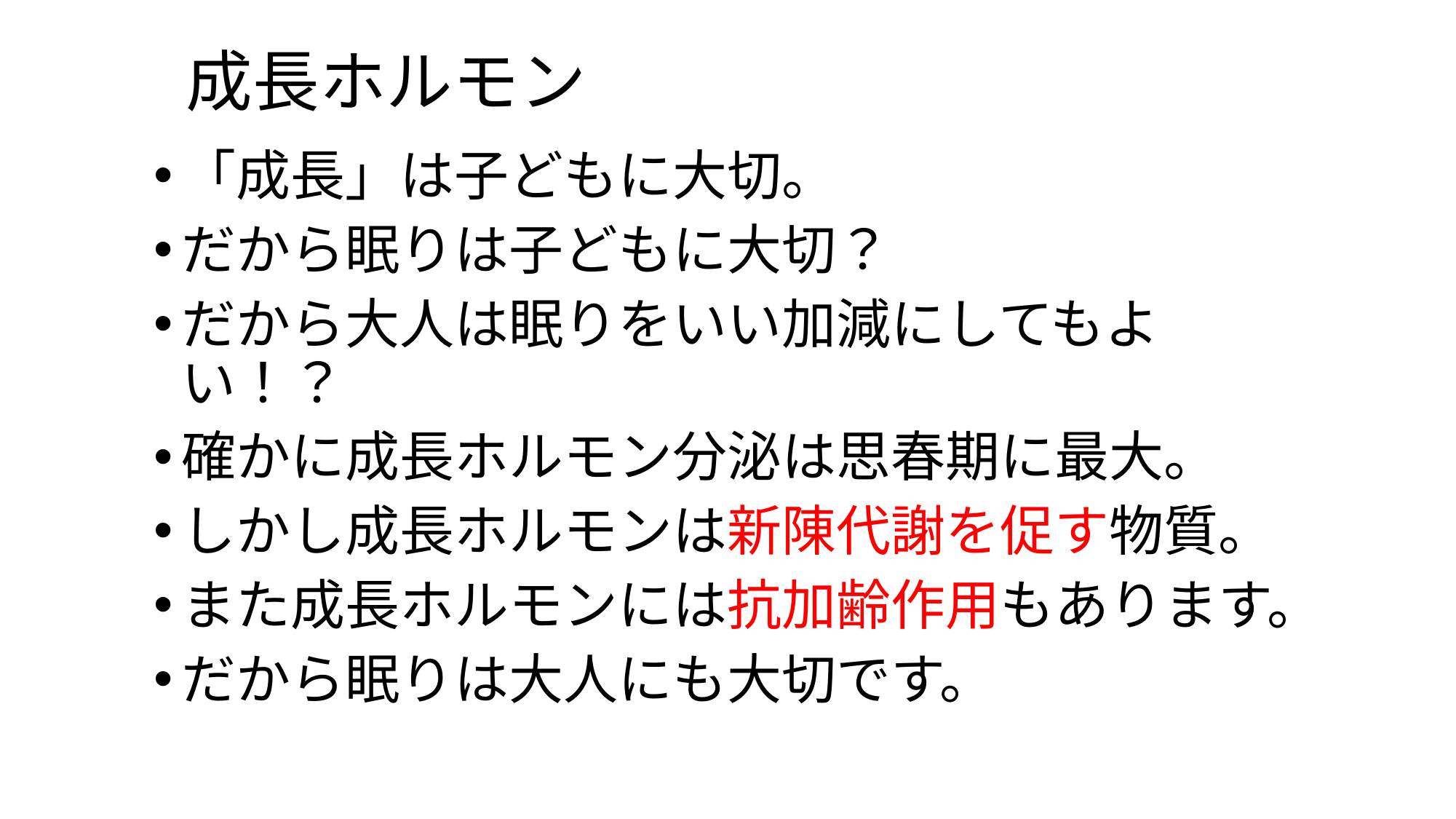

# 成長ホルモン
「成長」は子どもに大切。
だから眠りは子どもに大切？
だから大人は眠りをいい加減にしてもよい！？
確かに成長ホルモン分泌は思春期に最大。
しかし成長ホルモンは新陳代謝を促す物質。
また成長ホルモンには抗加齢作用もあります。
だから眠りは大人にも大切です。